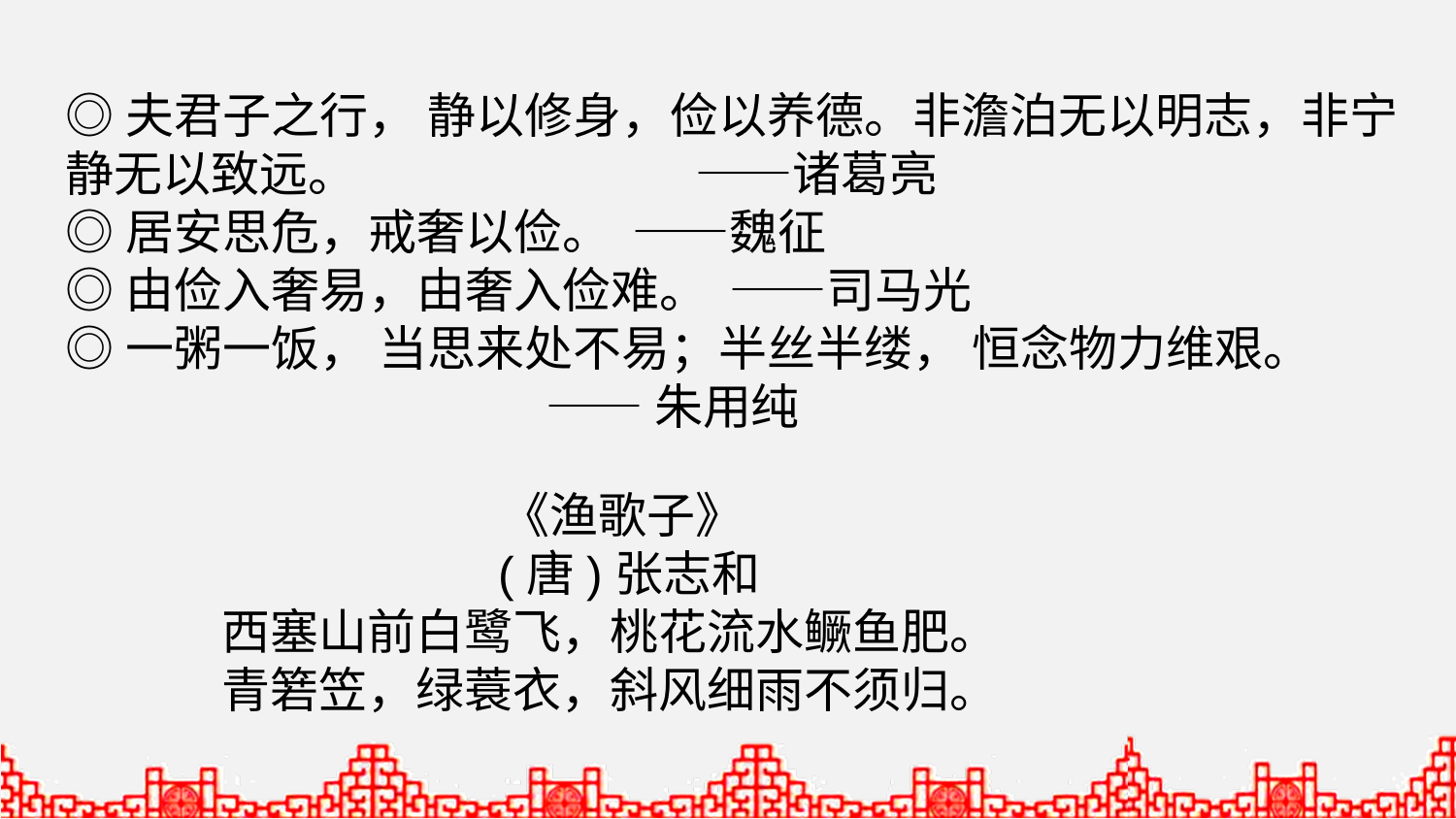

◎夫君子之行， 静以修身，俭以养德。非澹泊无以明志，非宁静无以致远。                               ——诸葛亮
◎居安思危，戒奢以俭。  ——魏征
◎由俭入奢易，由奢入俭难。  ——司马光
◎一粥一饭， 当思来处不易；半丝半缕， 恒念物力维艰。
                                            ——朱用纯
《渔歌子》
 (唐)张志和
西塞山前白鹭飞，桃花流水鳜鱼肥。
青箬笠，绿蓑衣，斜风细雨不须归。